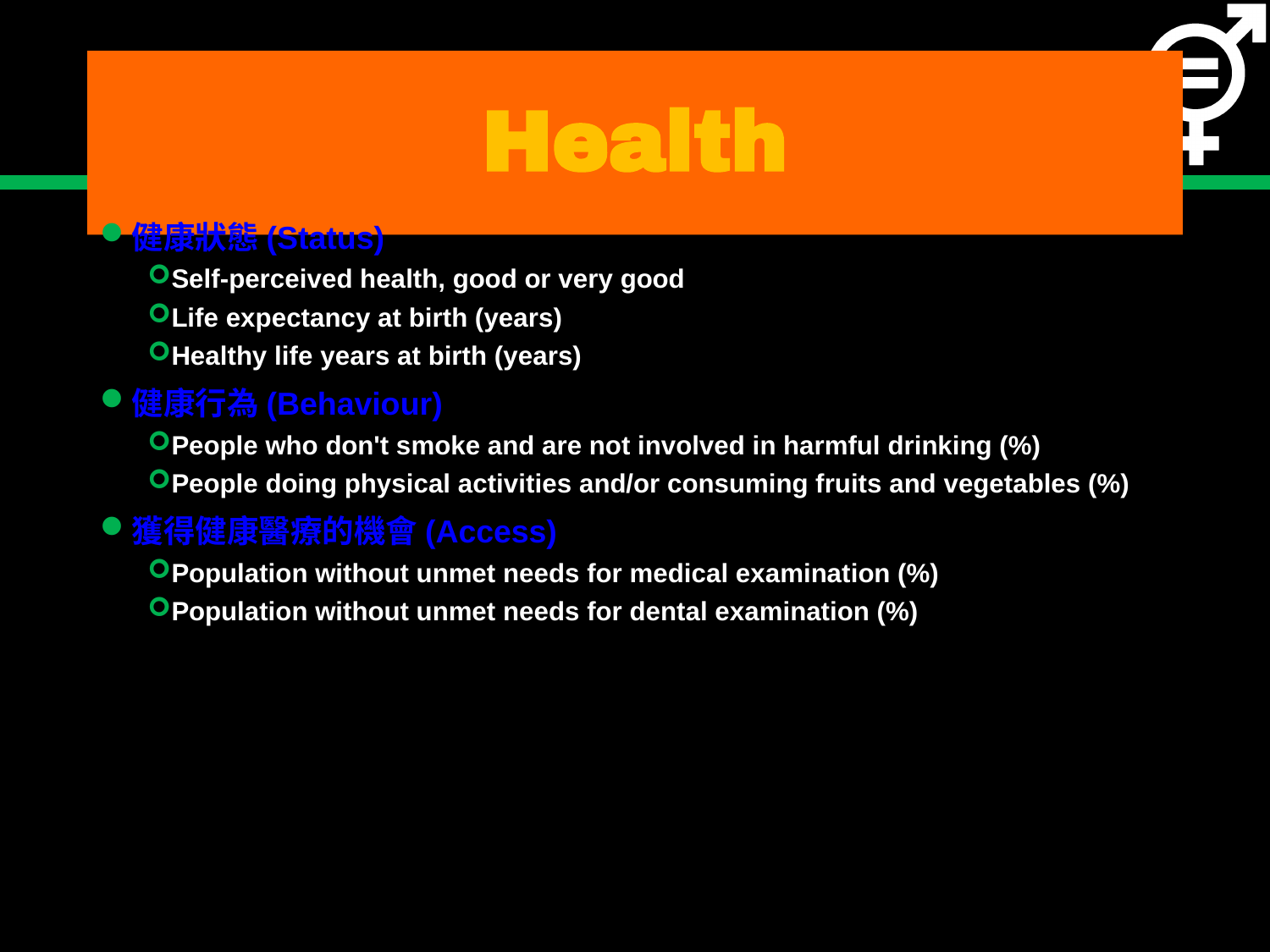

# Health
健康狀態(Status)
Self-perceived health, good or very good
Life expectancy at birth (years)
Healthy life years at birth (years)
健康行為(Behaviour)
People who don't smoke and are not involved in harmful drinking (%)
People doing physical activities and/or consuming fruits and vegetables (%)
獲得健康醫療的機會(Access)
Population without unmet needs for medical examination (%)
Population without unmet needs for dental examination (%)